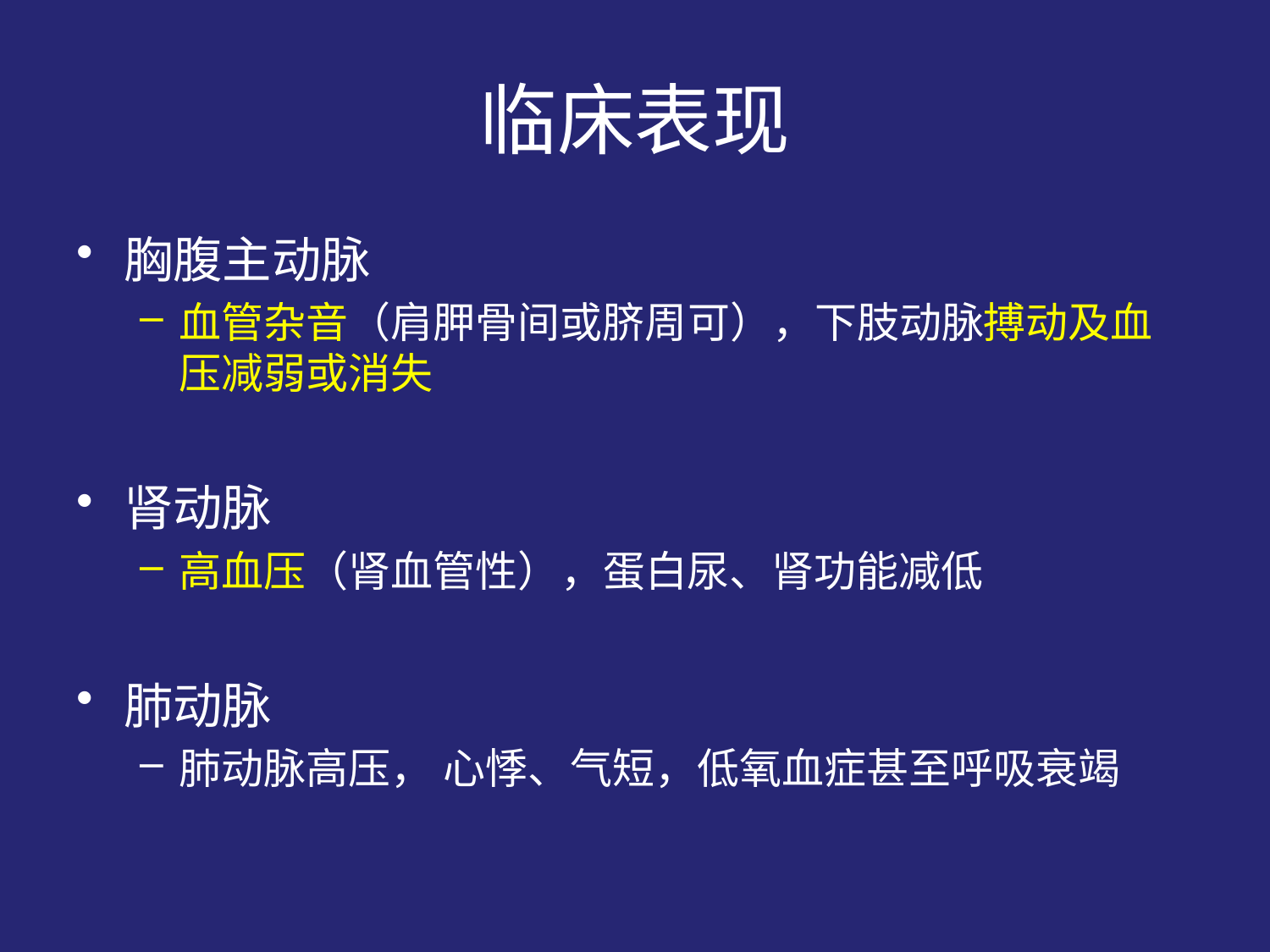

# 临床表现
胸腹主动脉
血管杂音（肩胛骨间或脐周可），下肢动脉搏动及血压减弱或消失

肾动脉
高血压（肾血管性），蛋白尿、肾功能减低

肺动脉
肺动脉高压， 心悸、气短，低氧血症甚至呼吸衰竭